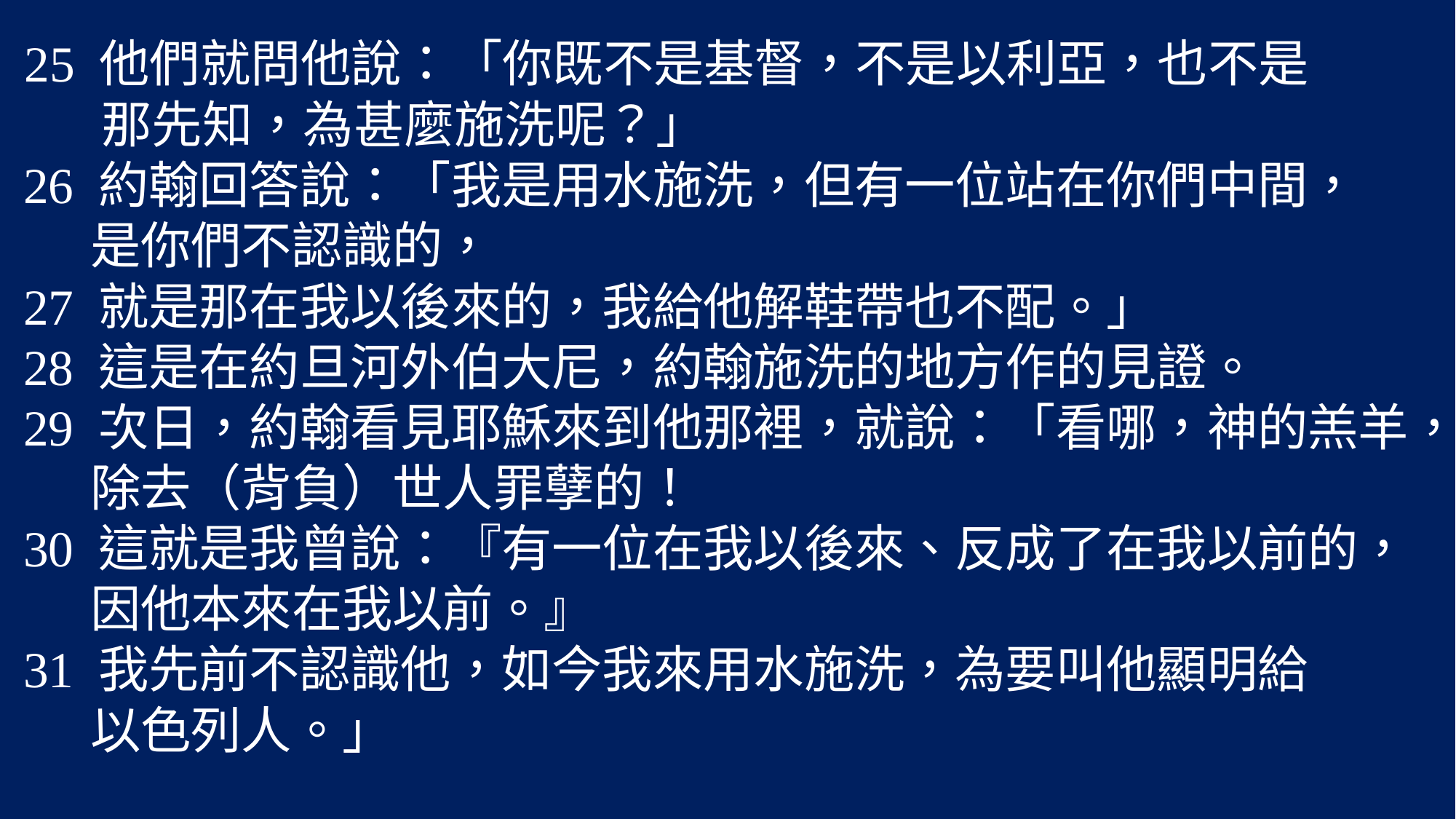

25 他們就問他說：「你既不是基督，不是以利亞，也不是
       那先知，為甚麼施洗呢？」
 26 約翰回答說：「我是用水施洗，但有一位站在你們中間，
      是你們不認識的，
 27 就是那在我以後來的，我給他解鞋帶也不配。」
 28 這是在約旦河外伯大尼，約翰施洗的地方作的見證。
 29 次日，約翰看見耶穌來到他那裡，就說：「看哪，神的羔羊，
      除去（背負）世人罪孽的！
 30 這就是我曾說：『有一位在我以後來、反成了在我以前的，
      因他本來在我以前。』
 31 我先前不認識他，如今我來用水施洗，為要叫他顯明給
      以色列人。」